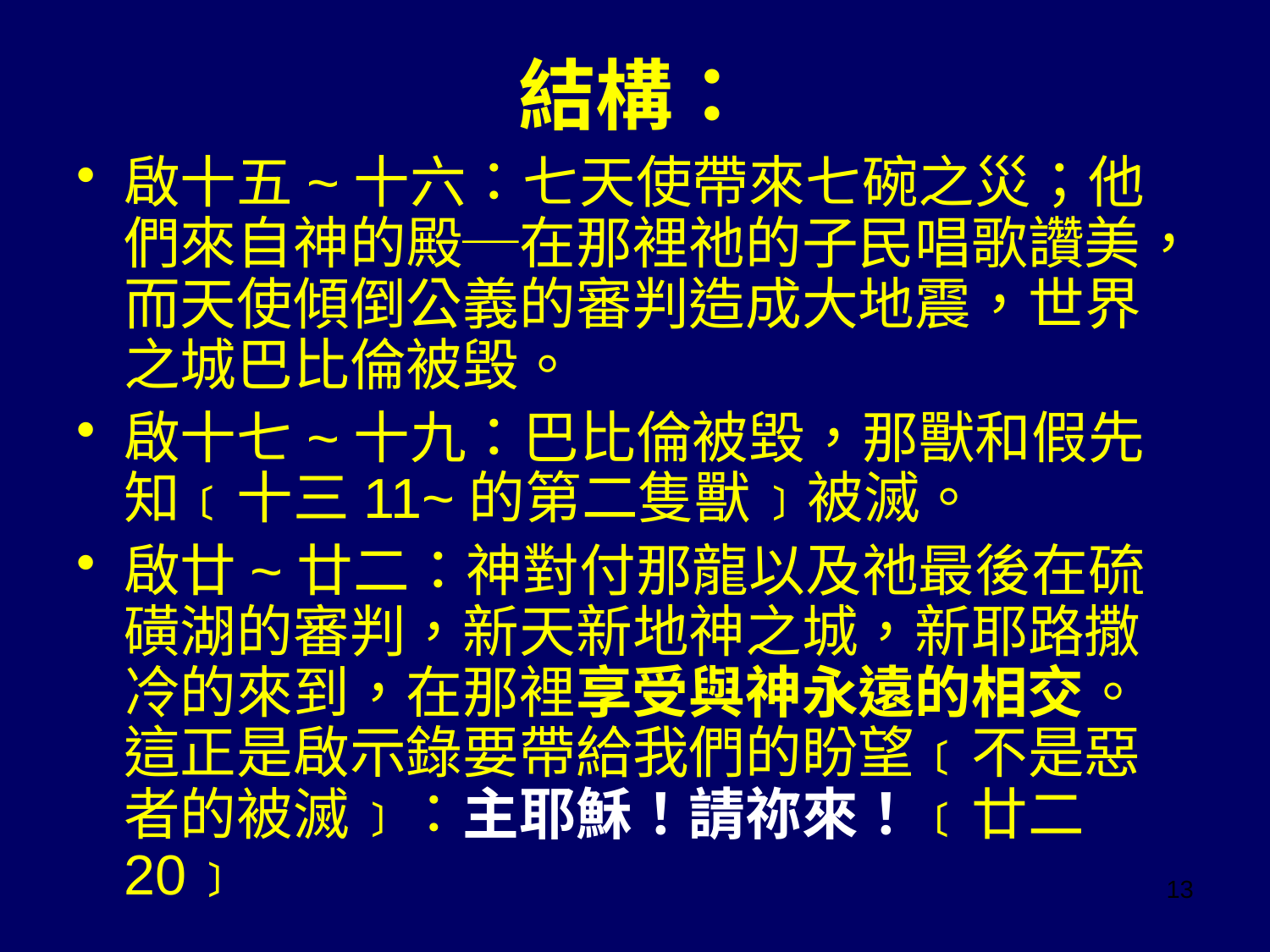

# 結構：
啟十五~十六：七天使帶來七碗之災；他們來自神的殿─在那裡祂的子民唱歌讚美，而天使傾倒公義的審判造成大地震，世界之城巴比倫被毀。
啟十七~十九：巴比倫被毀，那獸和假先知﹝十三11~的第二隻獸﹞被滅。
啟廿~廿二：神對付那龍以及祂最後在硫磺湖的審判，新天新地神之城，新耶路撒冷的來到，在那裡享受與神永遠的相交。這正是啟示錄要帶給我們的盼望﹝不是惡者的被滅﹞：主耶穌！請祢來！﹝廿二20﹞
13